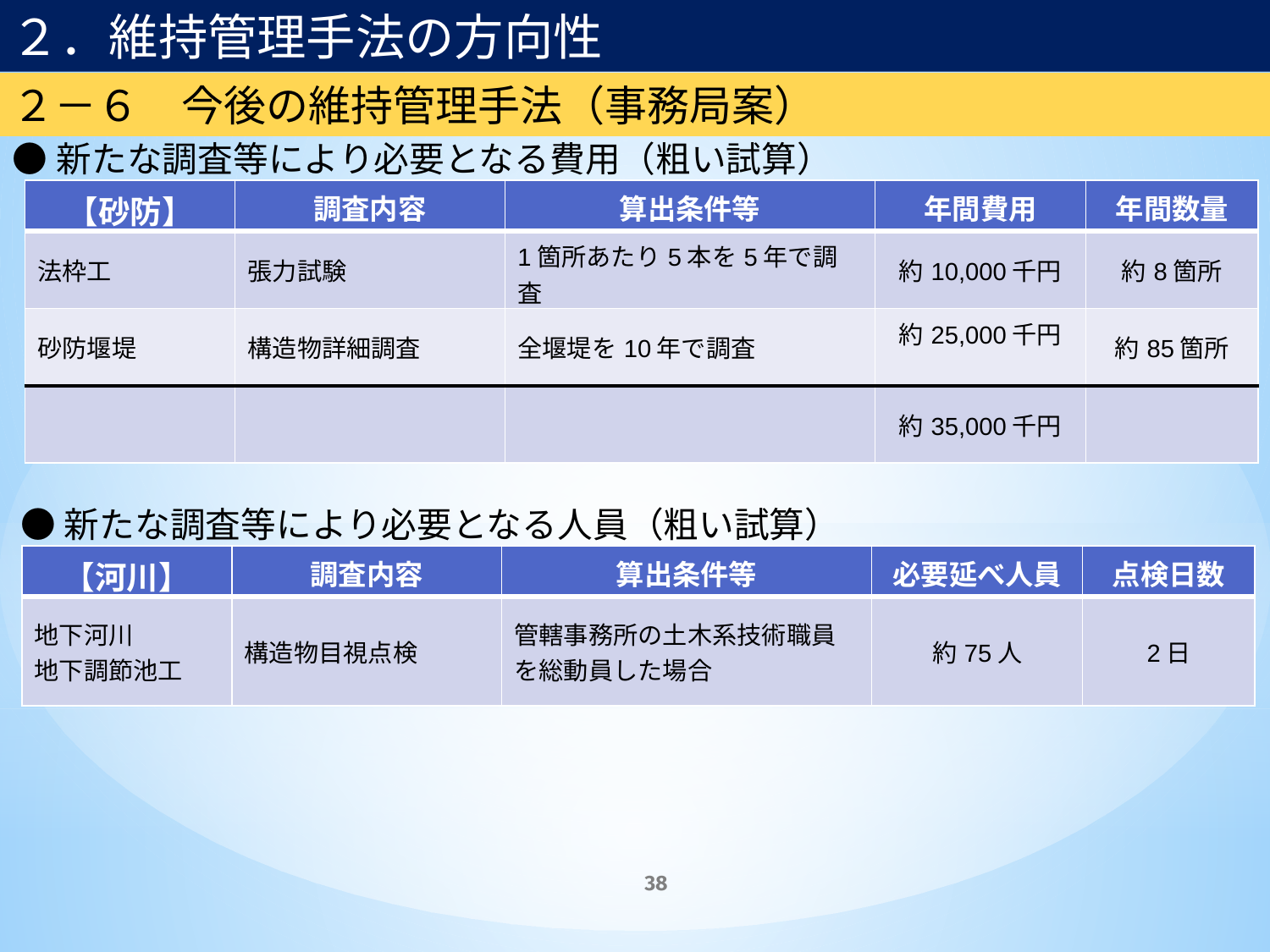

２．維持管理手法の方向性
２－６　今後の維持管理手法（事務局案）
●新たな調査等により必要となる費用（粗い試算）
| 【砂防】 | 調査内容 | 算出条件等 | 年間費用 | 年間数量 |
| --- | --- | --- | --- | --- |
| 法枠工 | 張力試験 | 1箇所あたり5本を5年で調査 | 約10,000千円 | 約8箇所 |
| 砂防堰堤 | 構造物詳細調査 | 全堰堤を10年で調査 | 約25,000千円 | 約85箇所 |
|  |  |  | 約35,000千円 |  |
●新たな調査等により必要となる人員（粗い試算）
| 【河川】 | 調査内容 | 算出条件等 | 必要延べ人員 | 点検日数 |
| --- | --- | --- | --- | --- |
| 地下河川 地下調節池工 | 構造物目視点検 | 管轄事務所の土木系技術職員を総動員した場合 | 約75人 | 2日 |
38